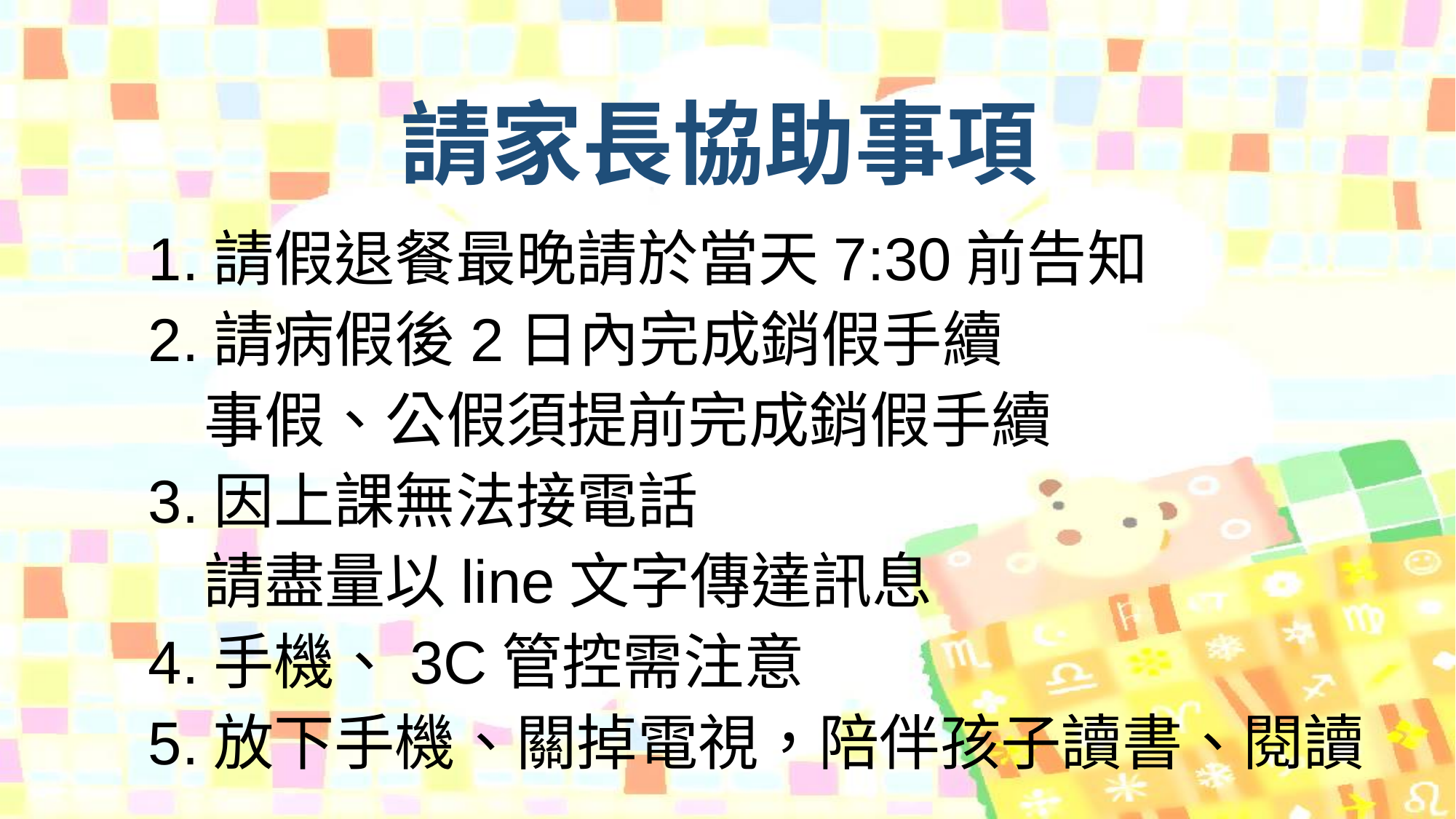

# 請家長協助事項
1.請假退餐最晚請於當天7:30前告知
2.請病假後2日內完成銷假手續
   事假、公假須提前完成銷假手續
3.因上課無法接電話
   請盡量以line文字傳達訊息
4.手機、3C管控需注意
5.放下手機、關掉電視，陪伴孩子讀書、閱讀